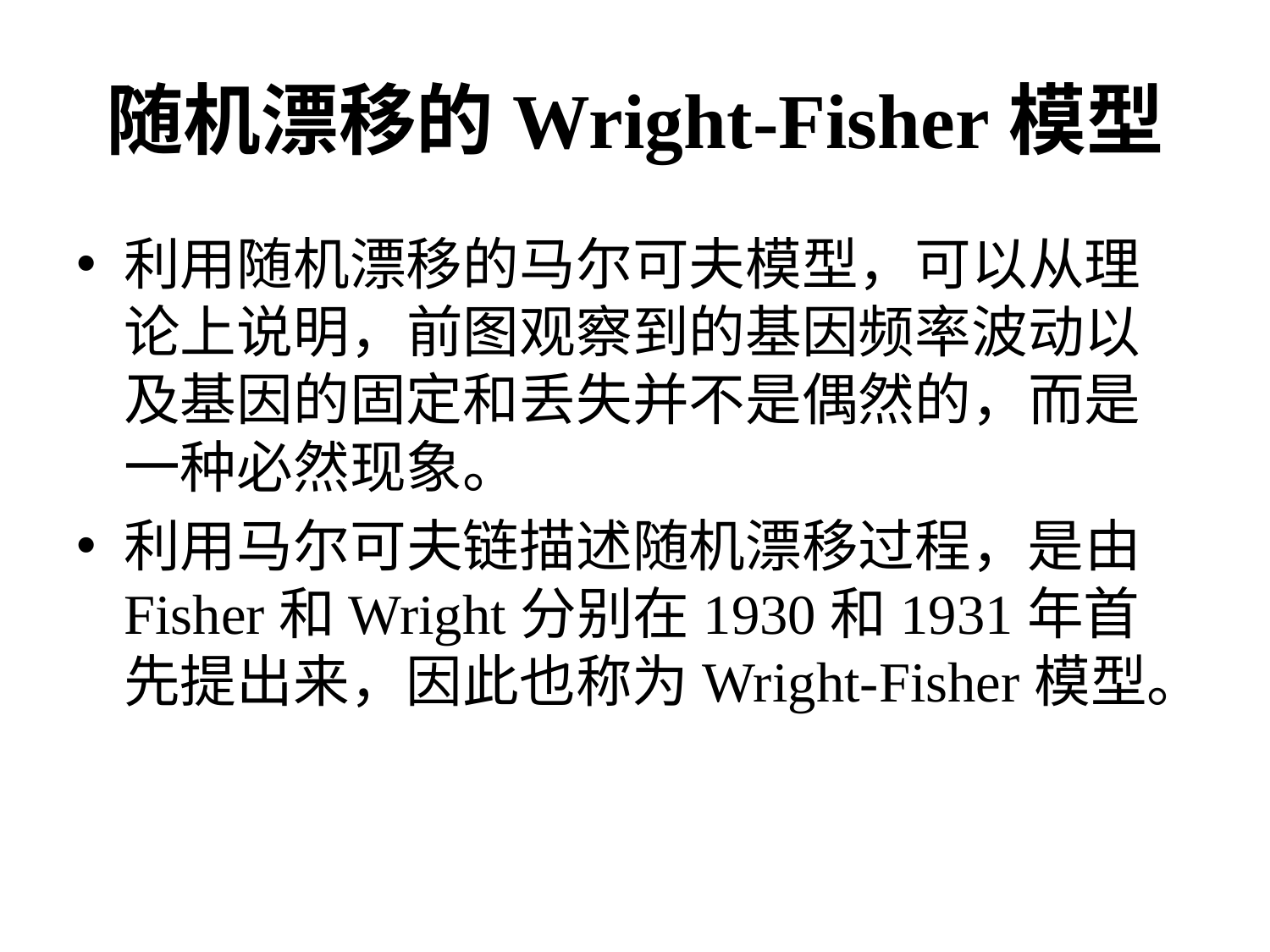

# 随机漂移的Wright-Fisher模型
利用随机漂移的马尔可夫模型，可以从理论上说明，前图观察到的基因频率波动以及基因的固定和丢失并不是偶然的，而是一种必然现象。
利用马尔可夫链描述随机漂移过程，是由Fisher和Wright分别在1930和1931年首先提出来，因此也称为Wright-Fisher模型。